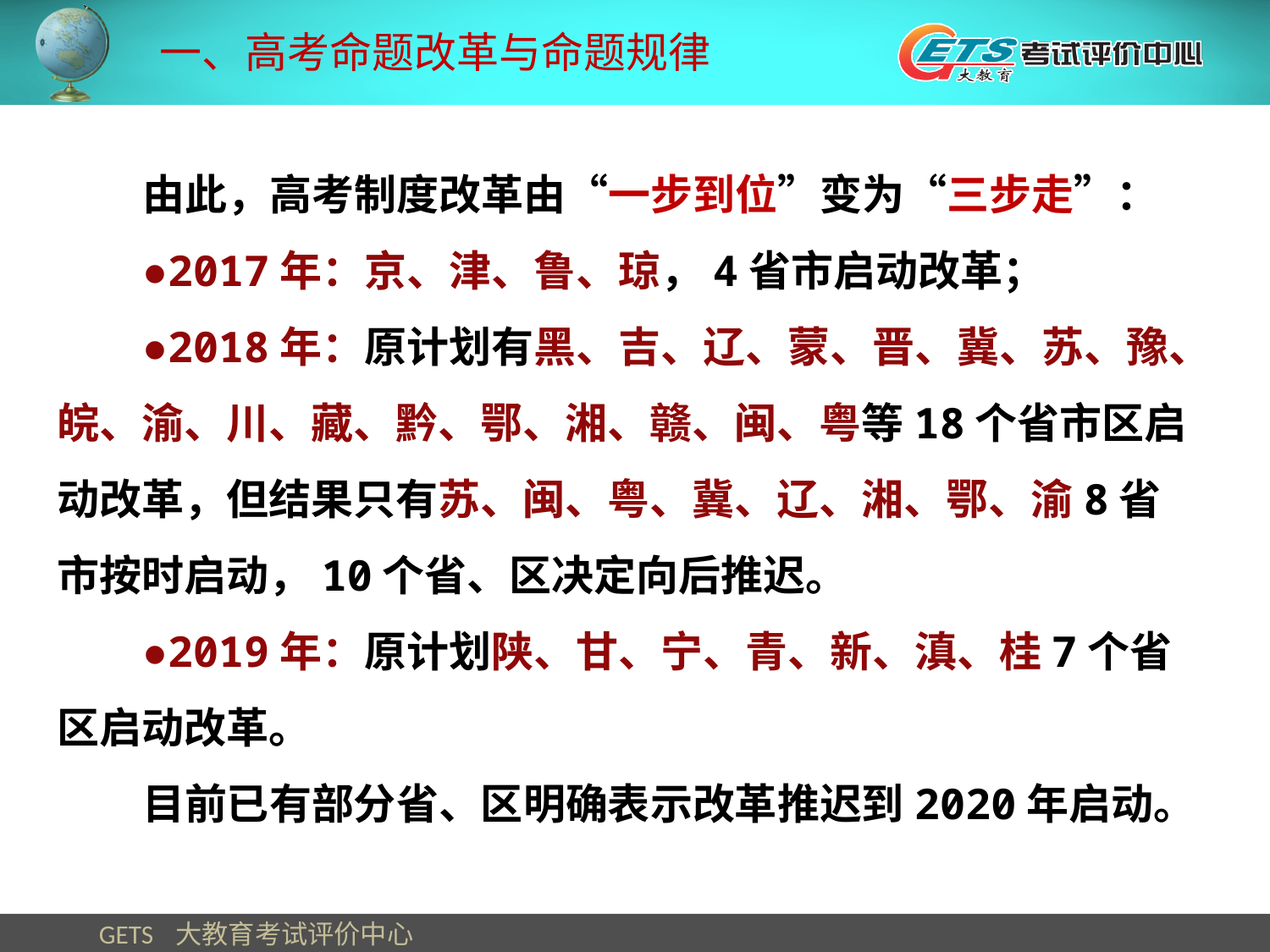

一、高考命题改革与命题规律
由此，高考制度改革由“一步到位”变为“三步走”：
●2017年：京、津、鲁、琼，4省市启动改革；
●2018年：原计划有黑、吉、辽、蒙、晋、冀、苏、豫、皖、渝、川、藏、黔、鄂、湘、赣、闽、粤等18个省市区启动改革，但结果只有苏、闽、粤、冀、辽、湘、鄂、渝8省市按时启动，10个省、区决定向后推迟。
●2019年：原计划陕、甘、宁、青、新、滇、桂7个省区启动改革。
目前已有部分省、区明确表示改革推迟到2020年启动。